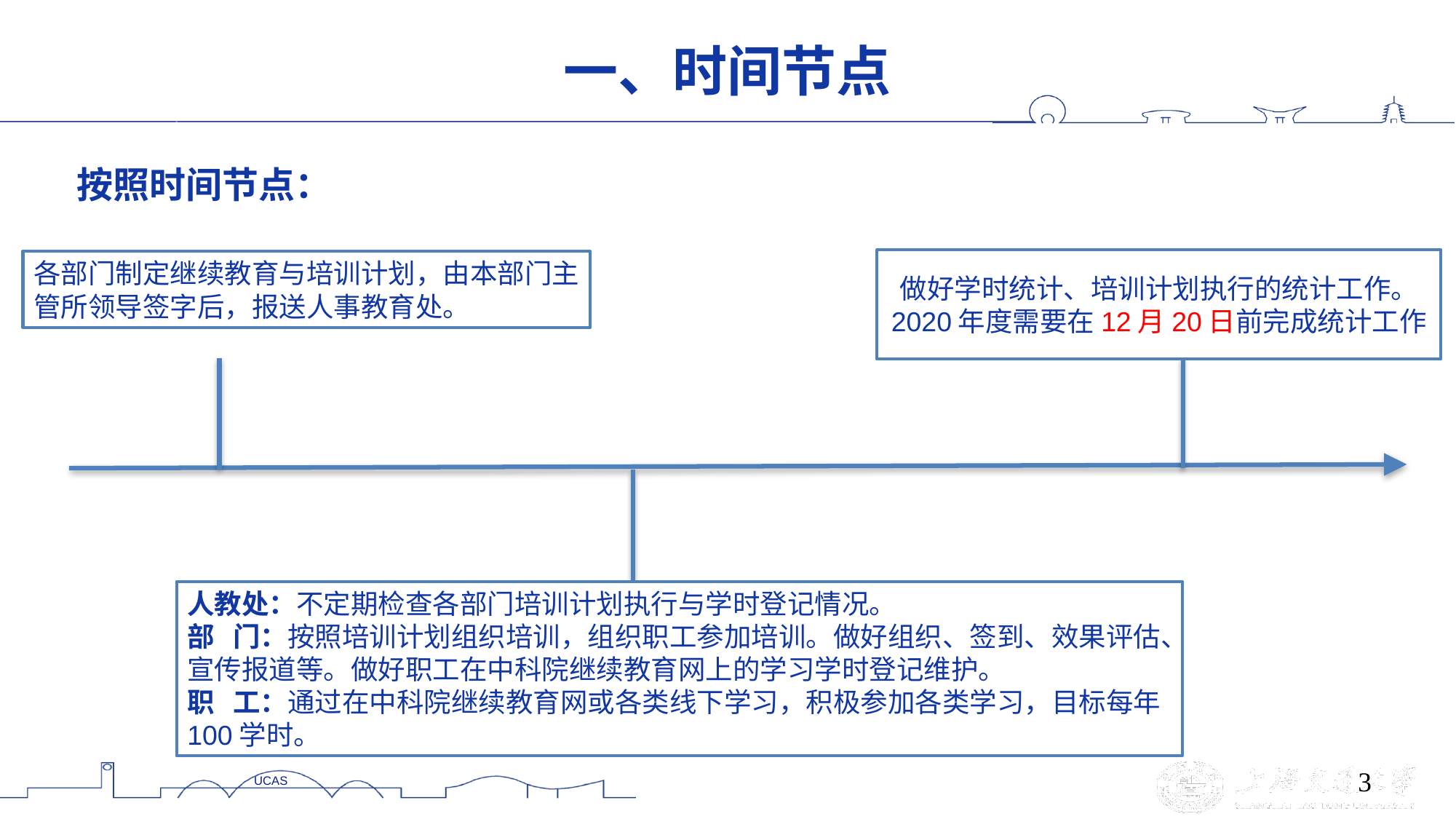

一、时间节点

按照时间节点：
做好学时统计、培训计划执行的统计工作。
2020年度需要在12月20日前完成统计工作
各部门制定继续教育与培训计划，由本部门主管所领导签字后，报送人事教育处。
人教处：不定期检查各部门培训计划执行与学时登记情况。
部   门：按照培训计划组织培训，组织职工参加培训。做好组织、签到、效果评估、宣传报道等。做好职工在中科院继续教育网上的学习学时登记维护。
职   工：通过在中科院继续教育网或各类线下学习，积极参加各类学习，目标每年100学时。